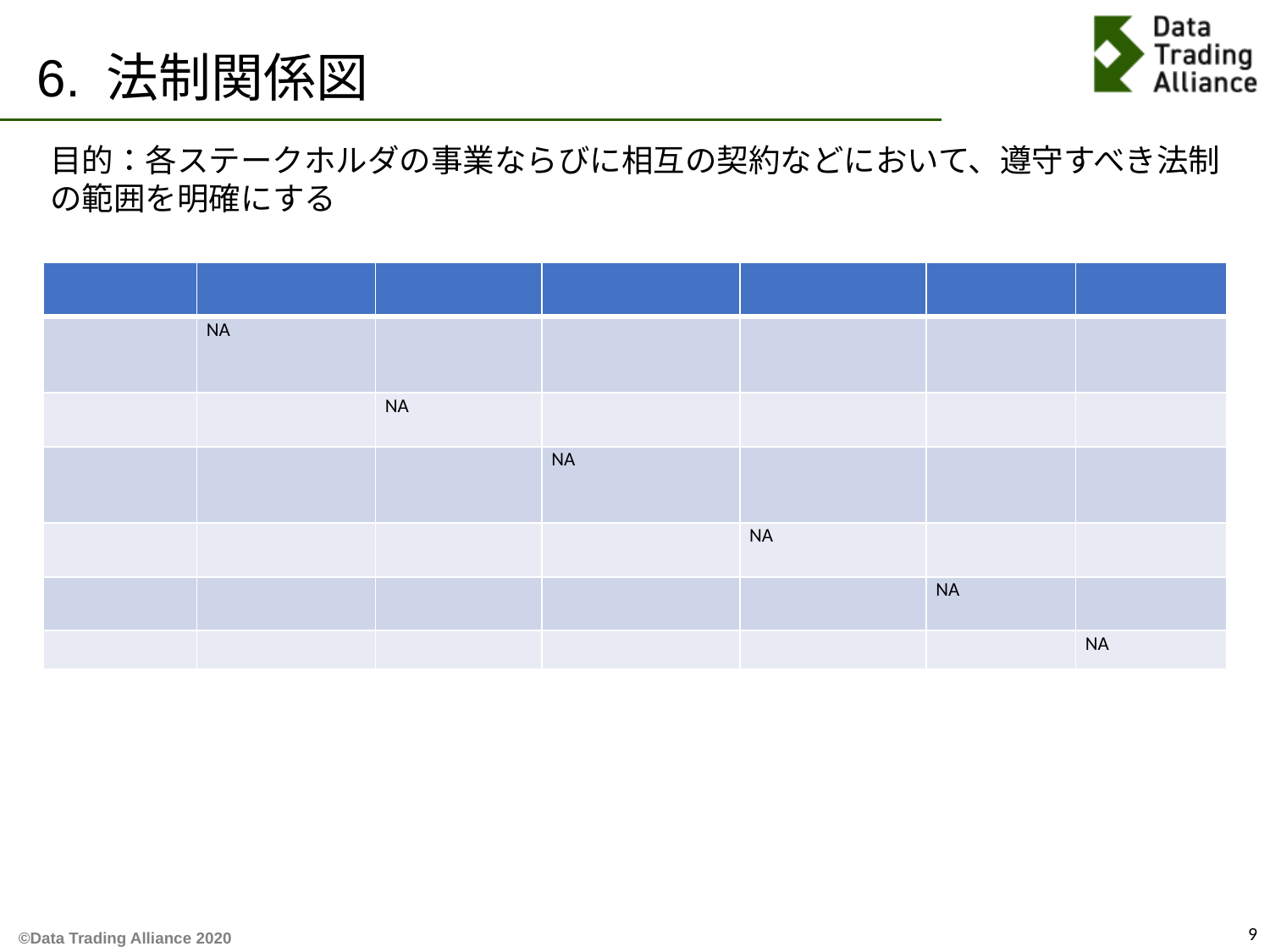

# 6. 法制関係図
目的：各ステークホルダの事業ならびに相互の契約などにおいて、遵守すべき法制の範囲を明確にする

|  |  |  |  |  |  |  |
| --- | --- | --- | --- | --- | --- | --- |
|  | NA |  |  |  |  |  |
|  |  | NA |  |  |  |  |
|  |  |  | NA |  |  |  |
|  |  |  |  | NA |  |  |
|  |  |  |  |  | NA |  |
|  |  |  |  |  |  | NA |
9